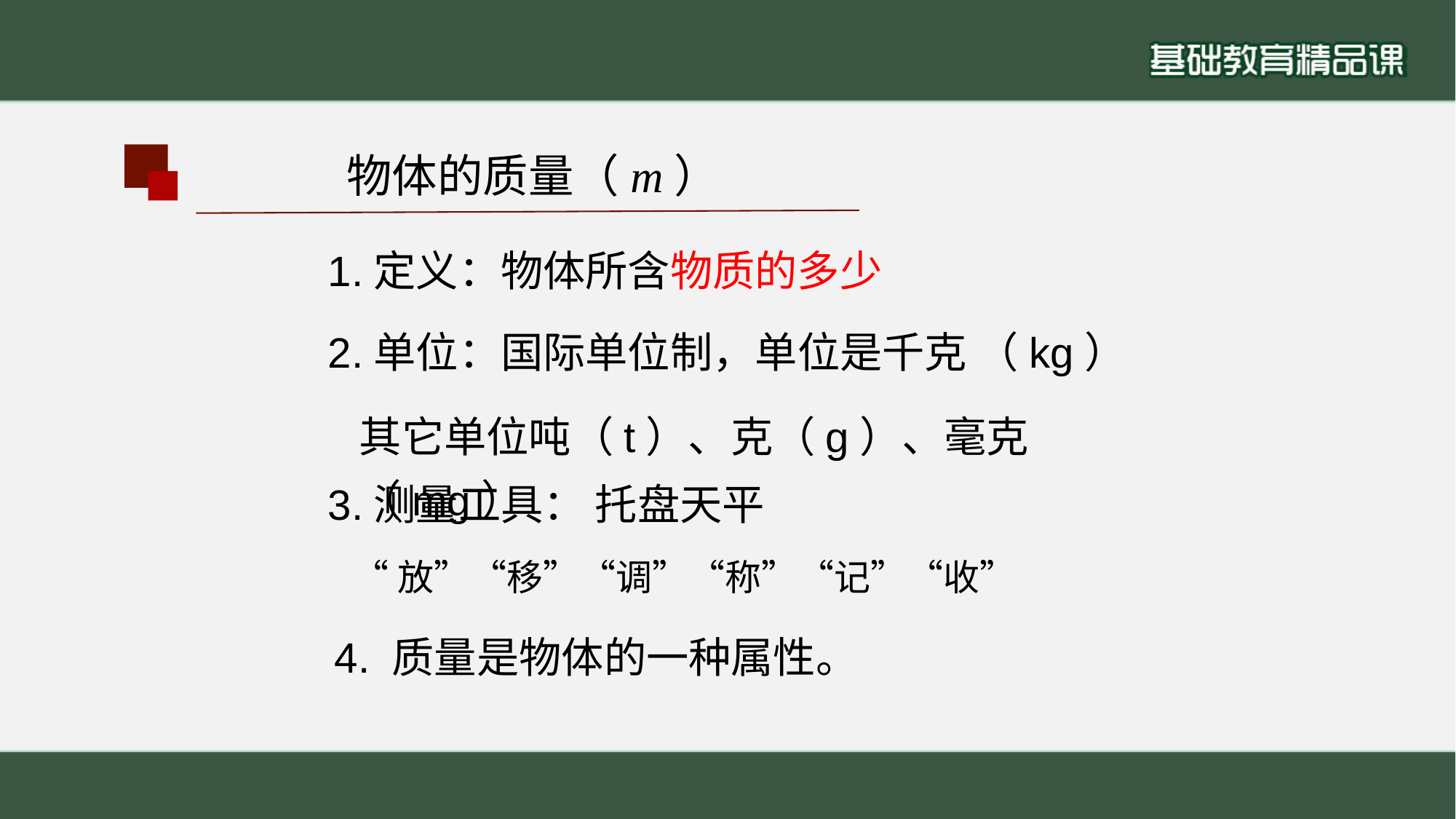

物体的质量（m）

1.定义：物体所含物质的多少
2.单位：国际单位制，单位是千克 （kg）
其它单位吨（t）、克（g）、毫克（mg）
3.测量工具： 托盘天平
“放”“移”“调”“称”“记”“收”
4. 质量是物体的一种属性。